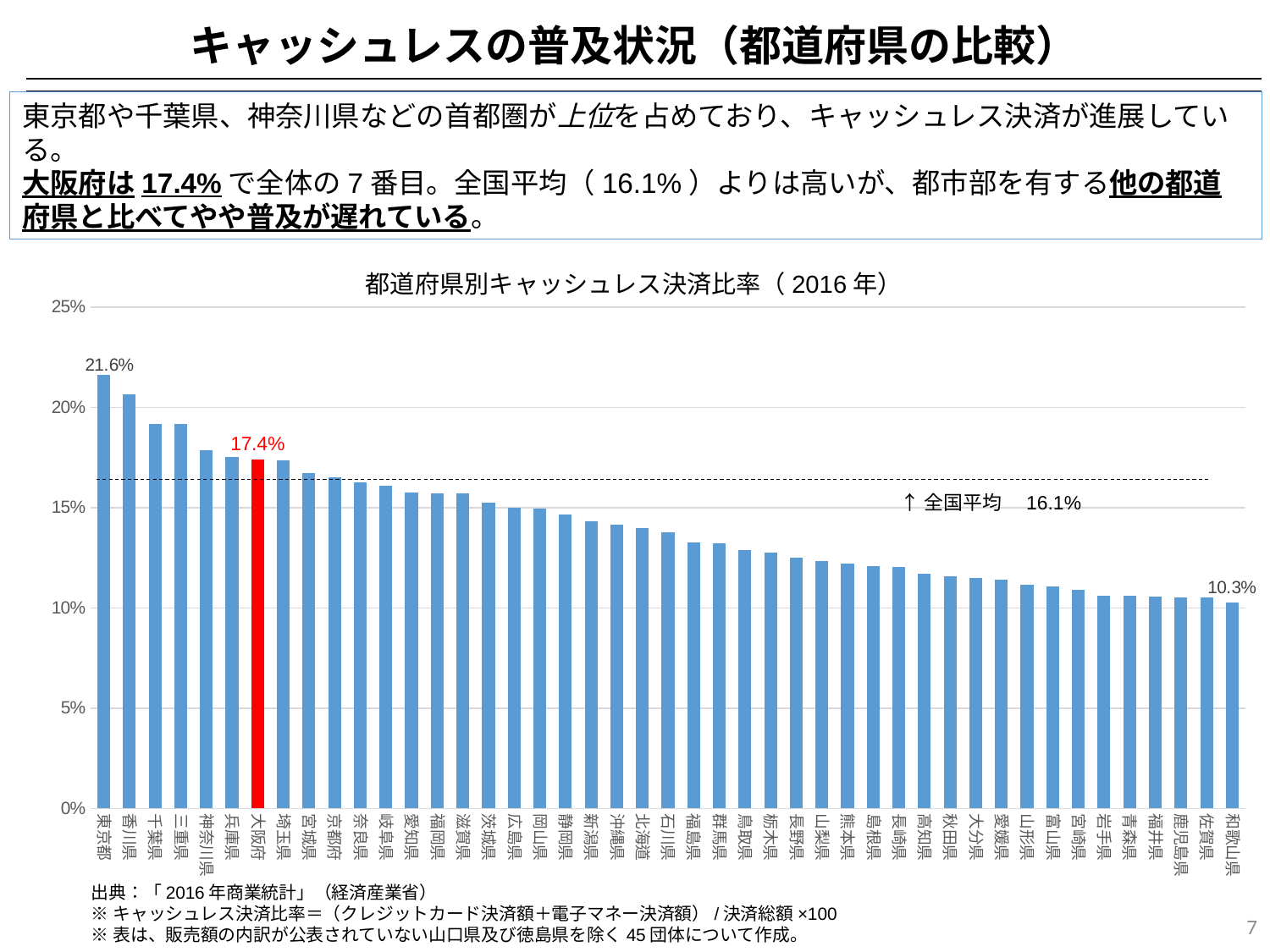

キャッシュレスの普及状況（都道府県の比較）
東京都や千葉県、神奈川県などの首都圏が上位を占めており、キャッシュレス決済が進展している。
大阪府は17.4%で全体の7番目。全国平均（16.1%）よりは高いが、都市部を有する他の都道府県と比べてやや普及が遅れている。
都道府県別キャッシュレス決済比率（2016年）

### Chart

| Category |  |
|---|---|
| 東京都 | 0.21630896176880293 |
| 香川県 | 0.20627554062867093 |
| 千葉県 | 0.19181283055627615 |
| 三重県 | 0.19153084520068273 |
| 神奈川県 | 0.17841915795895552 |
| 兵庫県 | 0.1750939074011801 |
| 大阪府 | 0.17402503262835456 |
| 埼玉県 | 0.17363467505967728 |
| 宮城県 | 0.16702127794653615 |
| 京都府 | 0.16527312327846616 |
| 奈良県 | 0.16264708336810482 |
| 岐阜県 | 0.16106443902536488 |
| 愛知県 | 0.1573767668139043 |
| 福岡県 | 0.15729330964814386 |
| 滋賀県 | 0.1571158034277057 |
| 茨城県 | 0.1522720796238168 |
| 広島県 | 0.14982564752497807 |
| 岡山県 | 0.1495999738828356 |
| 静岡県 | 0.14664762560238723 |
| 新潟県 | 0.14317756698489836 |
| 沖縄県 | 0.1414915114308891 |
| 北海道 | 0.1398569057917789 |
| 石川県 | 0.1377071315221315 |
| 福島県 | 0.13257220855814672 |
| 群馬県 | 0.1323071321755468 |
| 鳥取県 | 0.1290172496230093 |
| 栃木県 | 0.12738617926189144 |
| 長野県 | 0.12518056701182007 |
| 山梨県 | 0.12325037324940545 |
| 熊本県 | 0.12220637449558788 |
| 島根県 | 0.12084402035167016 |
| 長崎県 | 0.1205361996577449 |
| 高知県 | 0.11686619504065511 |
| 秋田県 | 0.11563660520369957 |
| 大分県 | 0.11507029103520865 |
| 愛媛県 | 0.11392716107910615 |
| 山形県 | 0.11149594307171179 |
| 富山県 | 0.11078777486859089 |
| 宮崎県 | 0.10911790466644497 |
| 岩手県 | 0.10593513457316854 |
| 青森県 | 0.10582073986746902 |
| 福井県 | 0.10571278222689974 |
| 鹿児島県 | 0.10531129951122926 |
| 佐賀県 | 0.10507632182805693 |
| 和歌山県 | 0.10263729910972366 |
↑全国平均　16.1%
出典：「2016年商業統計」（経済産業省）
※キャッシュレス決済比率＝（クレジットカード決済額＋電子マネー決済額）/決済総額×100
※表は、販売額の内訳が公表されていない山口県及び徳島県を除く45団体について作成。
7